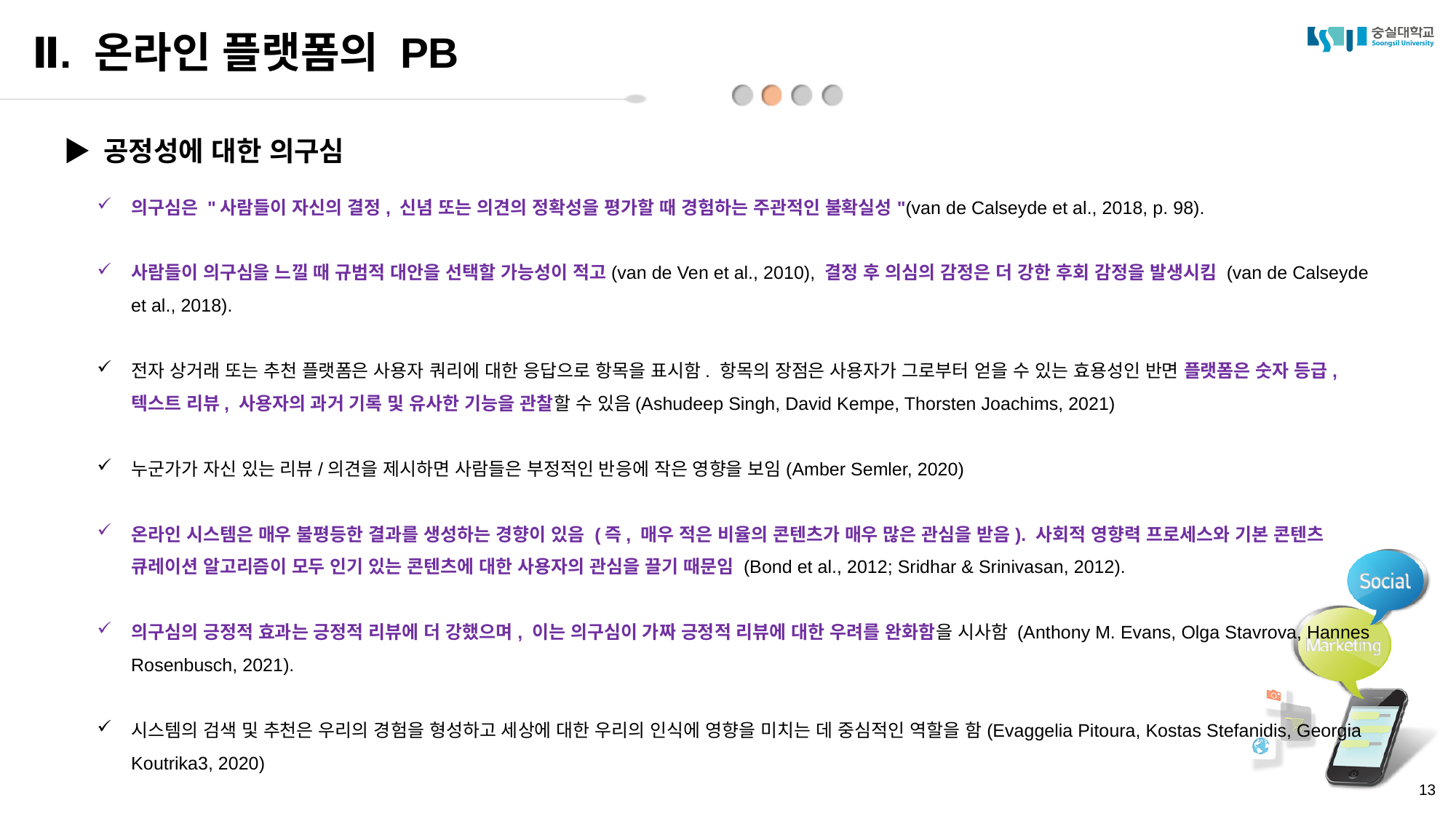

Ⅱ. 온라인 플랫폼의 PB
▶ 공정성에 대한 의구심
의구심은 "사람들이 자신의 결정, 신념 또는 의견의 정확성을 평가할 때 경험하는 주관적인 불확실성"(van de Calseyde et al., 2018, p. 98).

사람들이 의구심을 느낄 때 규범적 대안을 선택할 가능성이 적고(van de Ven et al., 2010), 결정 후 의심의 감정은 더 강한 후회 감정을 발생시킴 (van de Calseyde et al., 2018).

전자 상거래 또는 추천 플랫폼은 사용자 쿼리에 대한 응답으로 항목을 표시함. 항목의 장점은 사용자가 그로부터 얻을 수 있는 효용성인 반면 플랫폼은 숫자 등급, 텍스트 리뷰, 사용자의 과거 기록 및 유사한 기능을 관찰할 수 있음(Ashudeep Singh, David Kempe, Thorsten Joachims, 2021)

누군가가 자신 있는 리뷰/의견을 제시하면 사람들은 부정적인 반응에 작은 영향을 보임(Amber Semler, 2020)

온라인 시스템은 매우 불평등한 결과를 생성하는 경향이 있음 (즉, 매우 적은 비율의 콘텐츠가 매우 많은 관심을 받음). 사회적 영향력 프로세스와 기본 콘텐츠 큐레이션 알고리즘이 모두 인기 있는 콘텐츠에 대한 사용자의 관심을 끌기 때문임 (Bond et al., 2012; Sridhar & Srinivasan, 2012).

의구심의 긍정적 효과는 긍정적 리뷰에 더 강했으며, 이는 의구심이 가짜 긍정적 리뷰에 대한 우려를 완화함을 시사함 (Anthony M. Evans, Olga Stavrova, Hannes Rosenbusch, 2021).

시스템의 검색 및 추천은 우리의 경험을 형성하고 세상에 대한 우리의 인식에 영향을 미치는 데 중심적인 역할을 함(Evaggelia Pitoura, Kostas Stefanidis, Georgia Koutrika3, 2020)
13